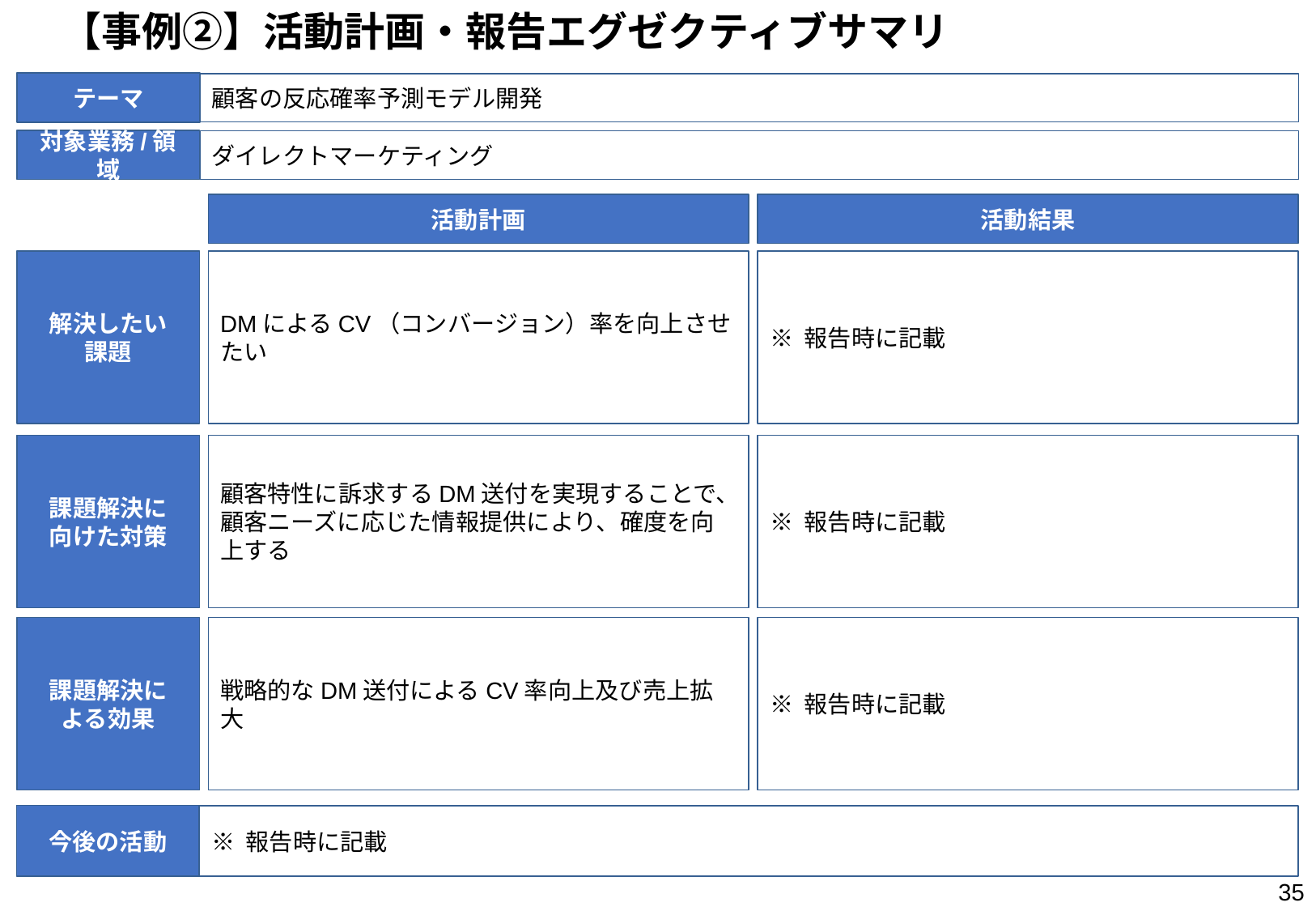

【事例②】活動計画・報告エグゼクティブサマリ
テーマ
顧客の反応確率予測モデル開発
対象業務/領域
ダイレクトマーケティング
活動計画
活動結果
解決したい
課題
DMによるCV（コンバージョン）率を向上させたい
※ 報告時に記載
課題解決に
向けた対策
顧客特性に訴求するDM送付を実現することで、顧客ニーズに応じた情報提供により、確度を向上する
※ 報告時に記載
課題解決に
よる効果
戦略的なDM送付によるCV率向上及び売上拡大
※ 報告時に記載
今後の活動
※ 報告時に記載
35